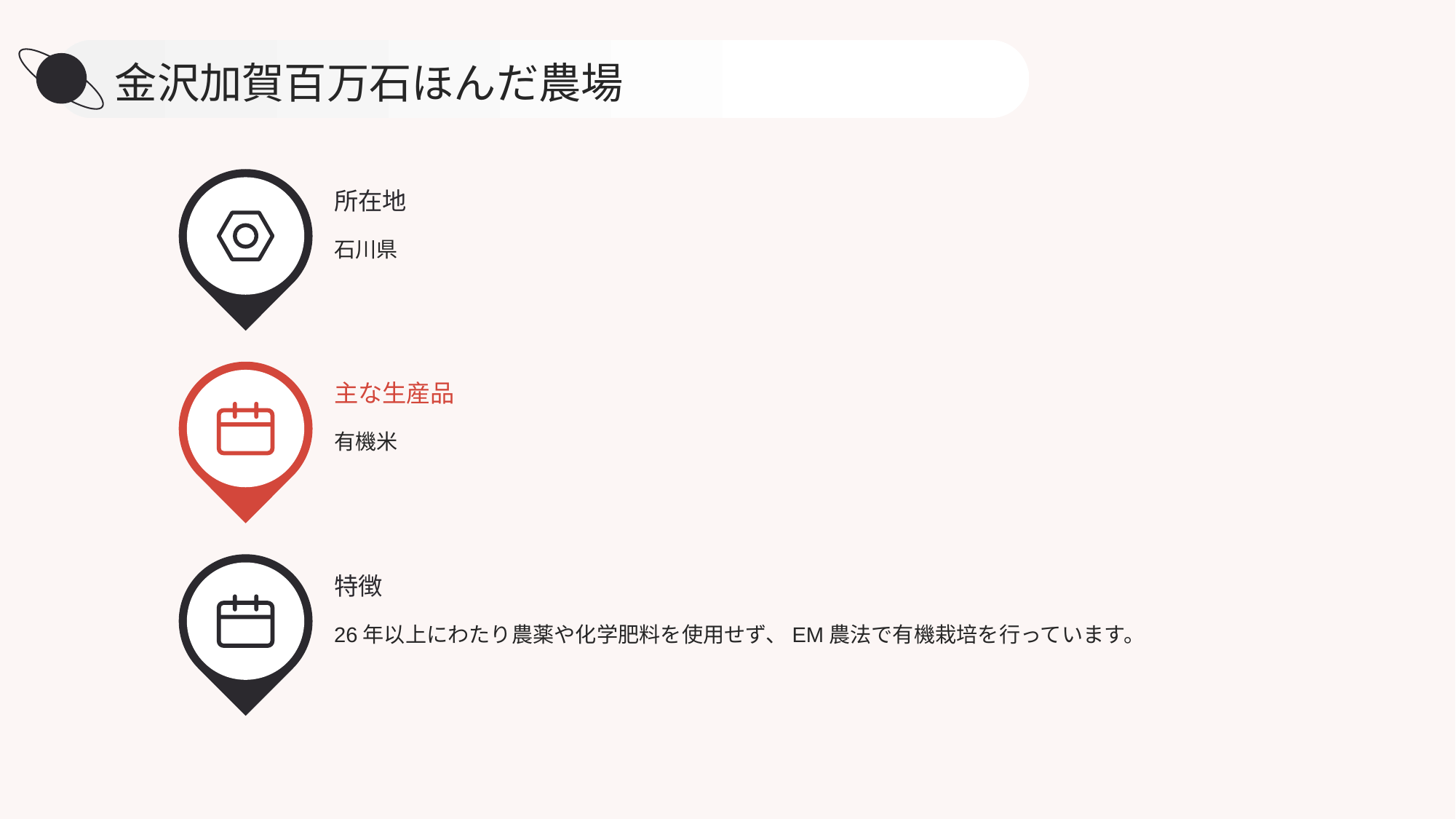

金沢加賀百万石ほんだ農場

所在地

石川県

主な生産品

有機米

特徴

26年以上にわたり農薬や化学肥料を使用せず、EM農法で有機栽培を行っています。